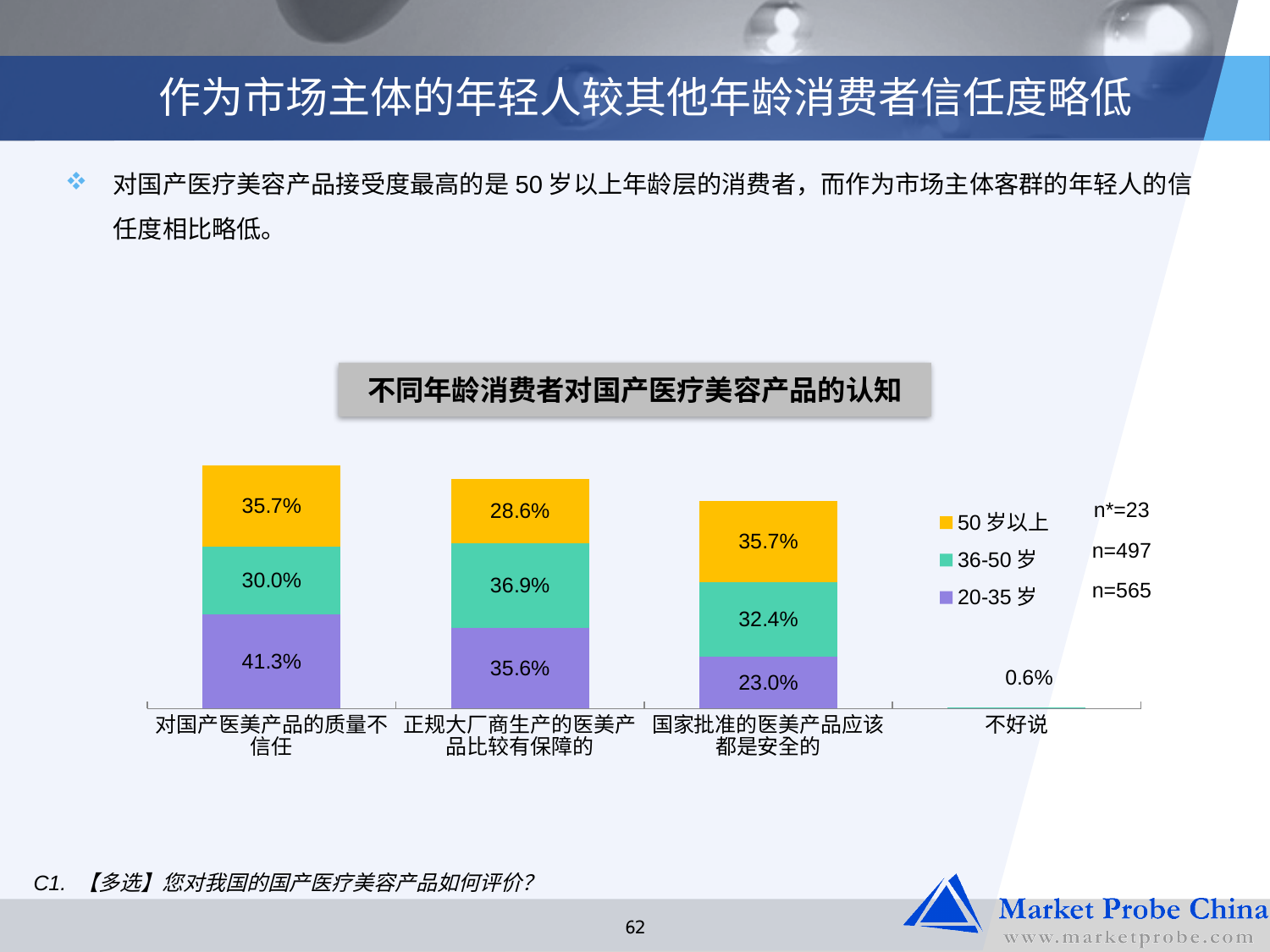

# 作为市场主体的年轻人较其他年龄消费者信任度略低
对国产医疗美容产品接受度最高的是50岁以上年龄层的消费者，而作为市场主体客群的年轻人的信任度相比略低。
不同年龄消费者对国产医疗美容产品的认知

### Chart

| Category | 20-35岁 | 36-50岁 | 50岁以上 |
|---|---|---|---|
| 对国产医美产品的质量不信任 | 0.4134897360703813 | 0.30016051364365987 | 0.3571428571428574 |
| 正规大厂商生产的医美产品比较有保障的 | 0.35630498533724375 | 0.36918138041733545 | 0.28571428571428586 |
| 国家批准的医美产品应该都是安全的 | 0.23020527859237544 | 0.32423756019261646 | 0.3571428571428574 |
| 不好说 | 0.0 | 0.006420545746388441 | 0.0 |
| n\*=23 |
| --- |
| n=497 |
| n=565 |
C1. 【多选】您对我国的国产医疗美容产品如何评价？
62